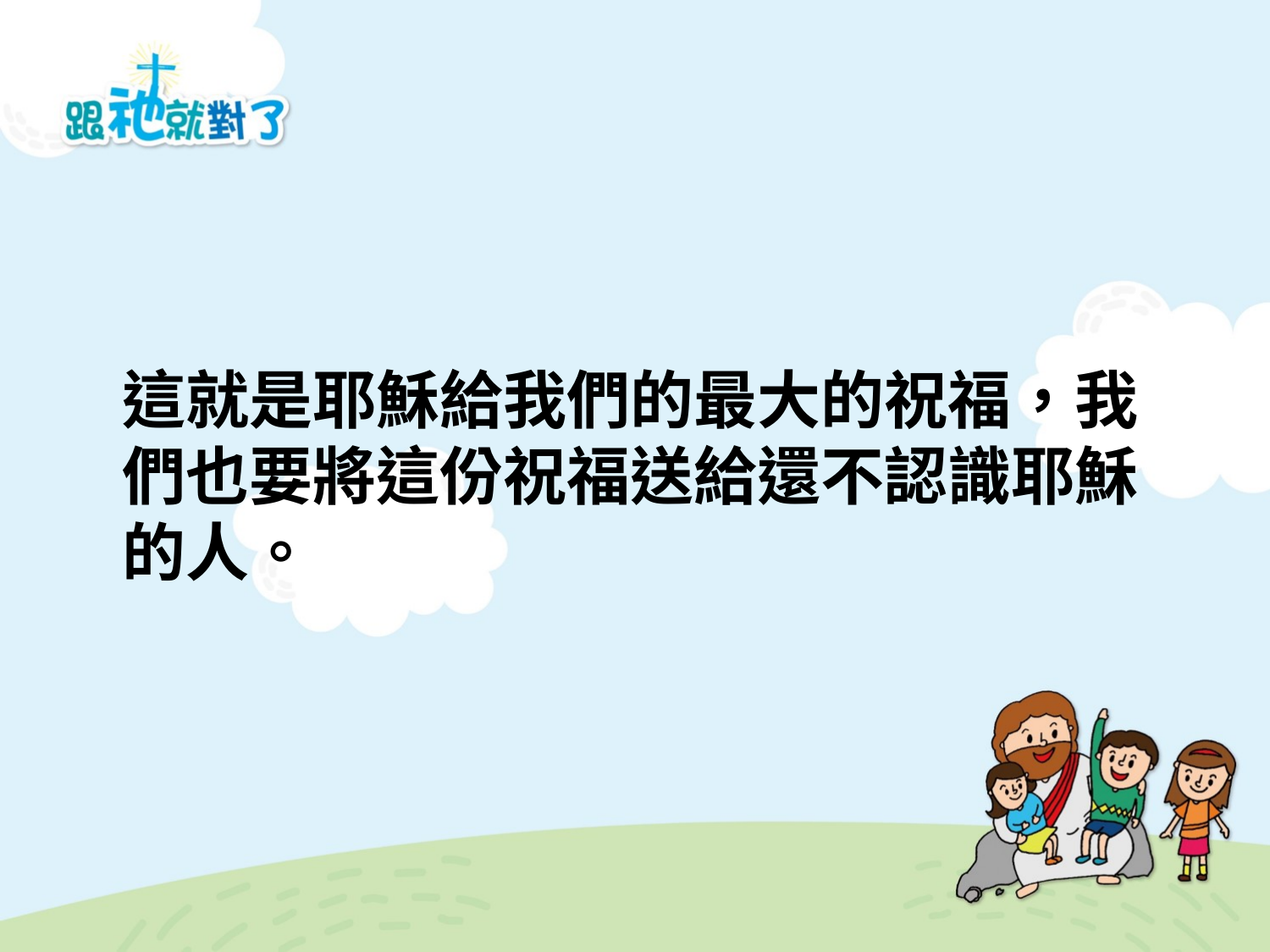

這就是耶穌給我們的最大的祝福，我們也要將這份祝福送給還不認識耶穌的人。